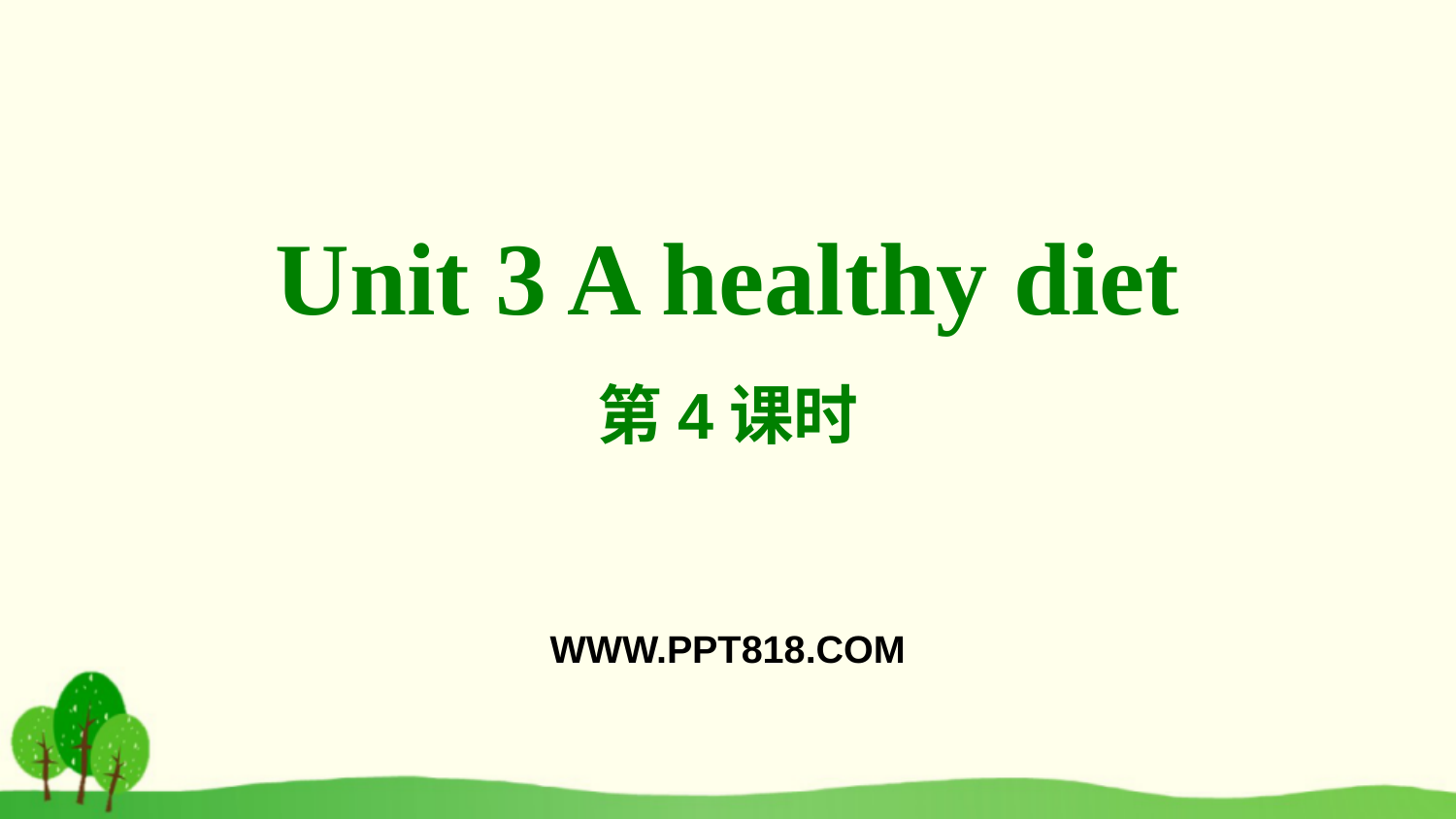

Unit 3 A healthy diet
第4课时
WWW.PPT818.COM